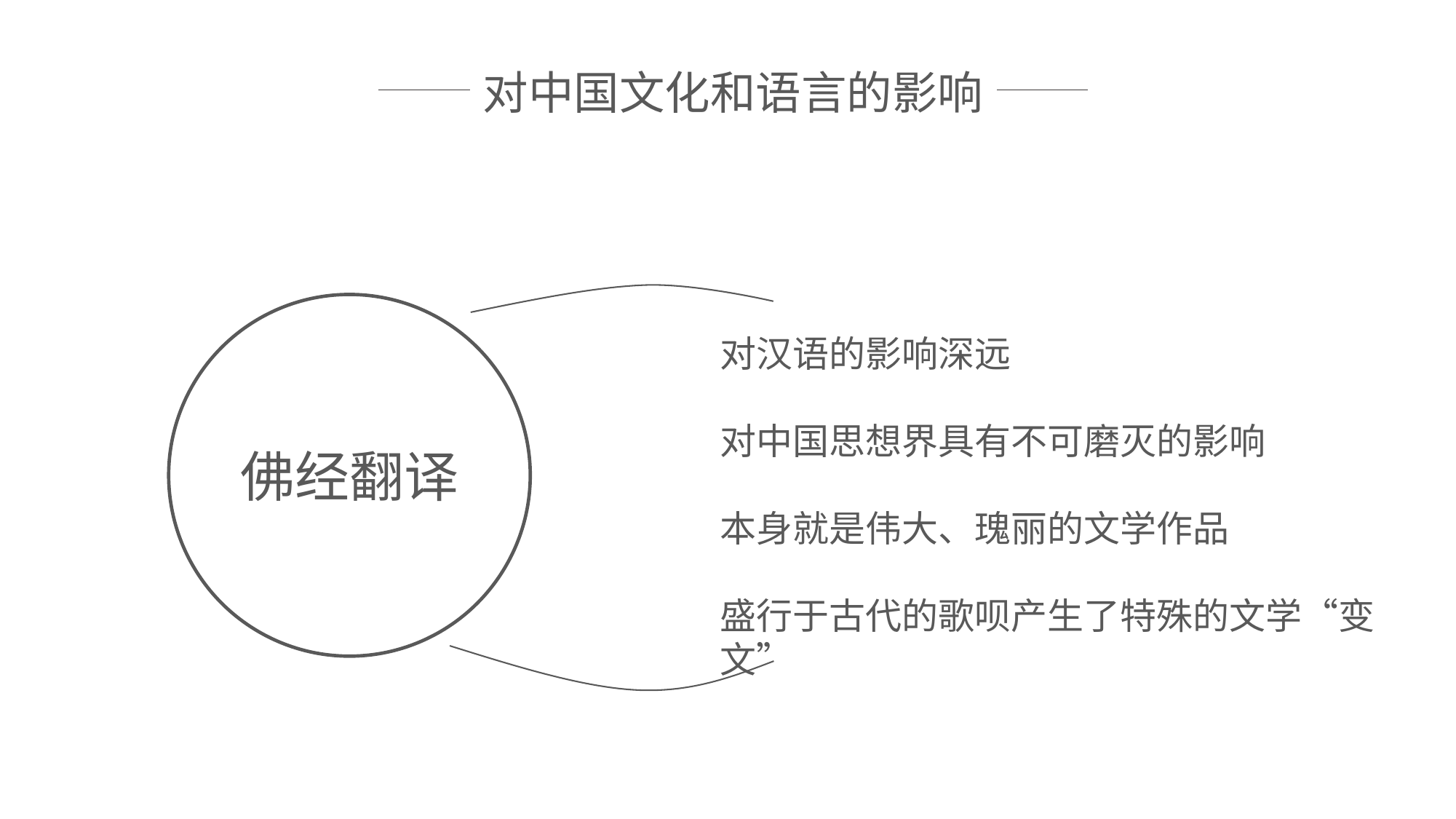

对中国文化和语言的影响

对汉语的影响深远

对中国思想界具有不可磨灭的影响

本身就是伟大、瑰丽的文学作品

盛行于古代的歌呗产生了特殊的文学“变文”

佛经翻译